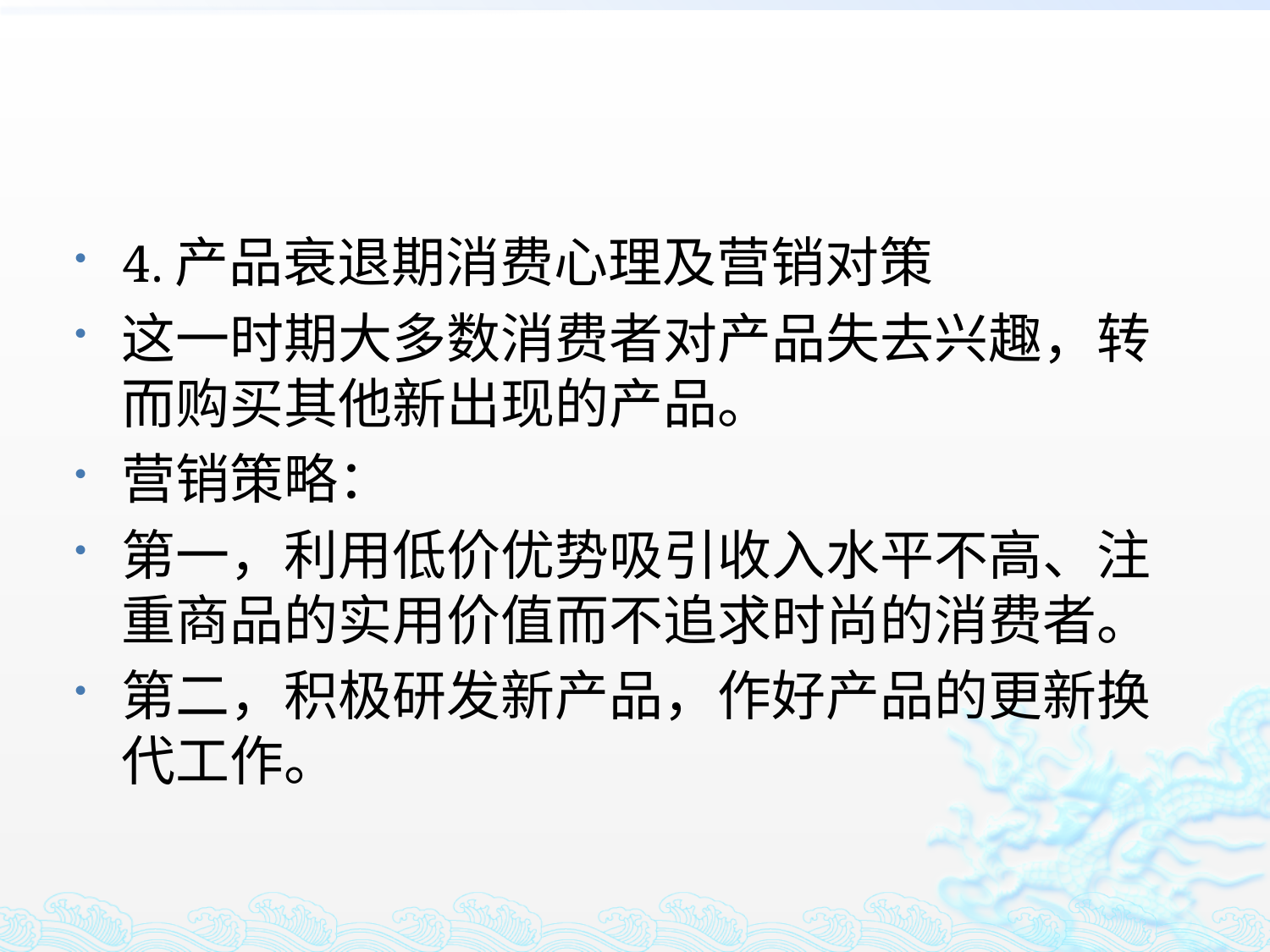

#
4.产品衰退期消费心理及营销对策
这一时期大多数消费者对产品失去兴趣，转而购买其他新出现的产品。
营销策略：
第一，利用低价优势吸引收入水平不高、注重商品的实用价值而不追求时尚的消费者。
第二，积极研发新产品，作好产品的更新换代工作。